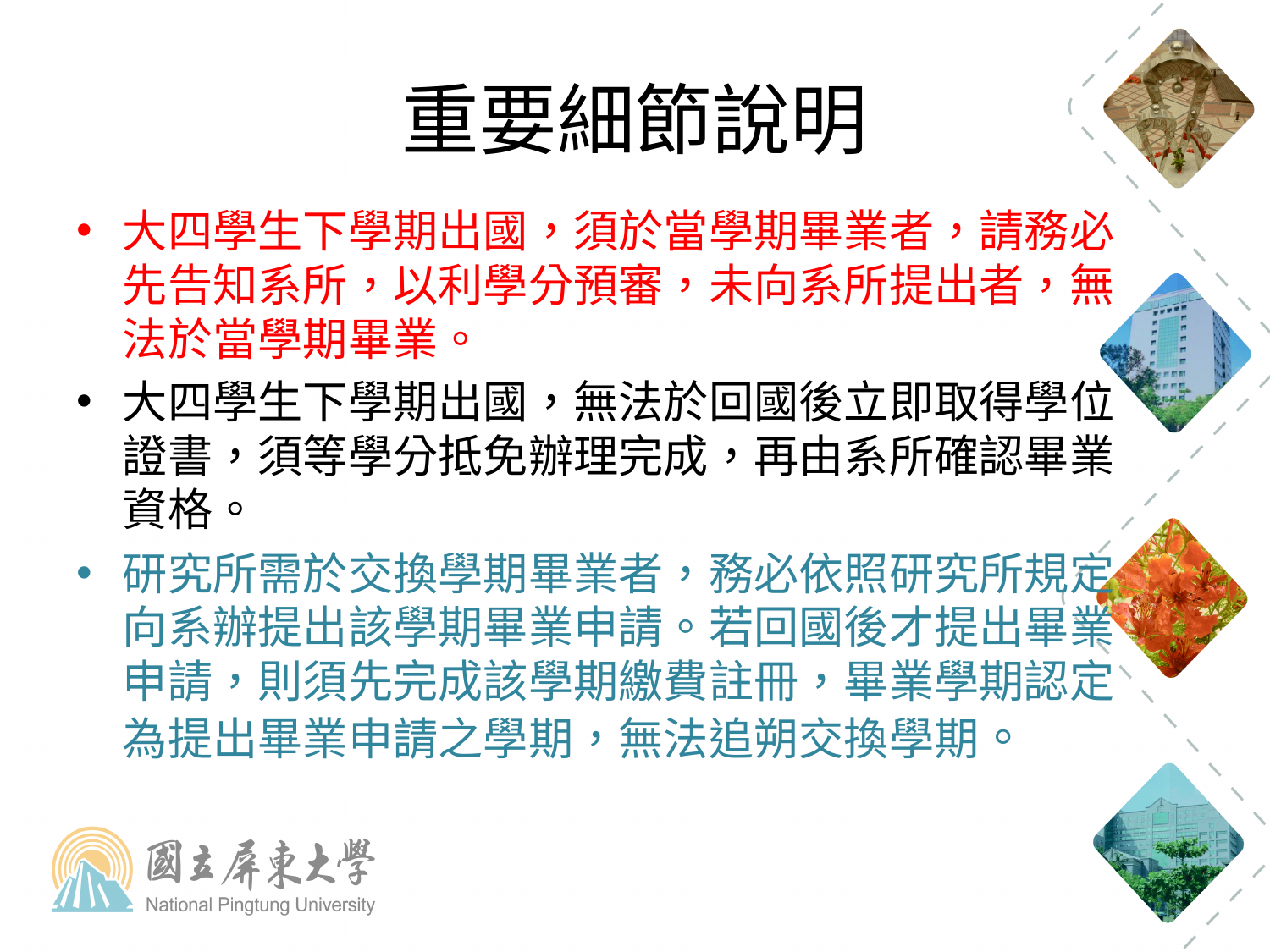

# 重要細節說明
大四學生下學期出國，須於當學期畢業者，請務必先告知系所，以利學分預審，未向系所提出者，無法於當學期畢業。
大四學生下學期出國，無法於回國後立即取得學位證書，須等學分抵免辦理完成，再由系所確認畢業資格。
研究所需於交換學期畢業者，務必依照研究所規定向系辦提出該學期畢業申請。若回國後才提出畢業申請，則須先完成該學期繳費註冊，畢業學期認定為提出畢業申請之學期，無法追朔交換學期。